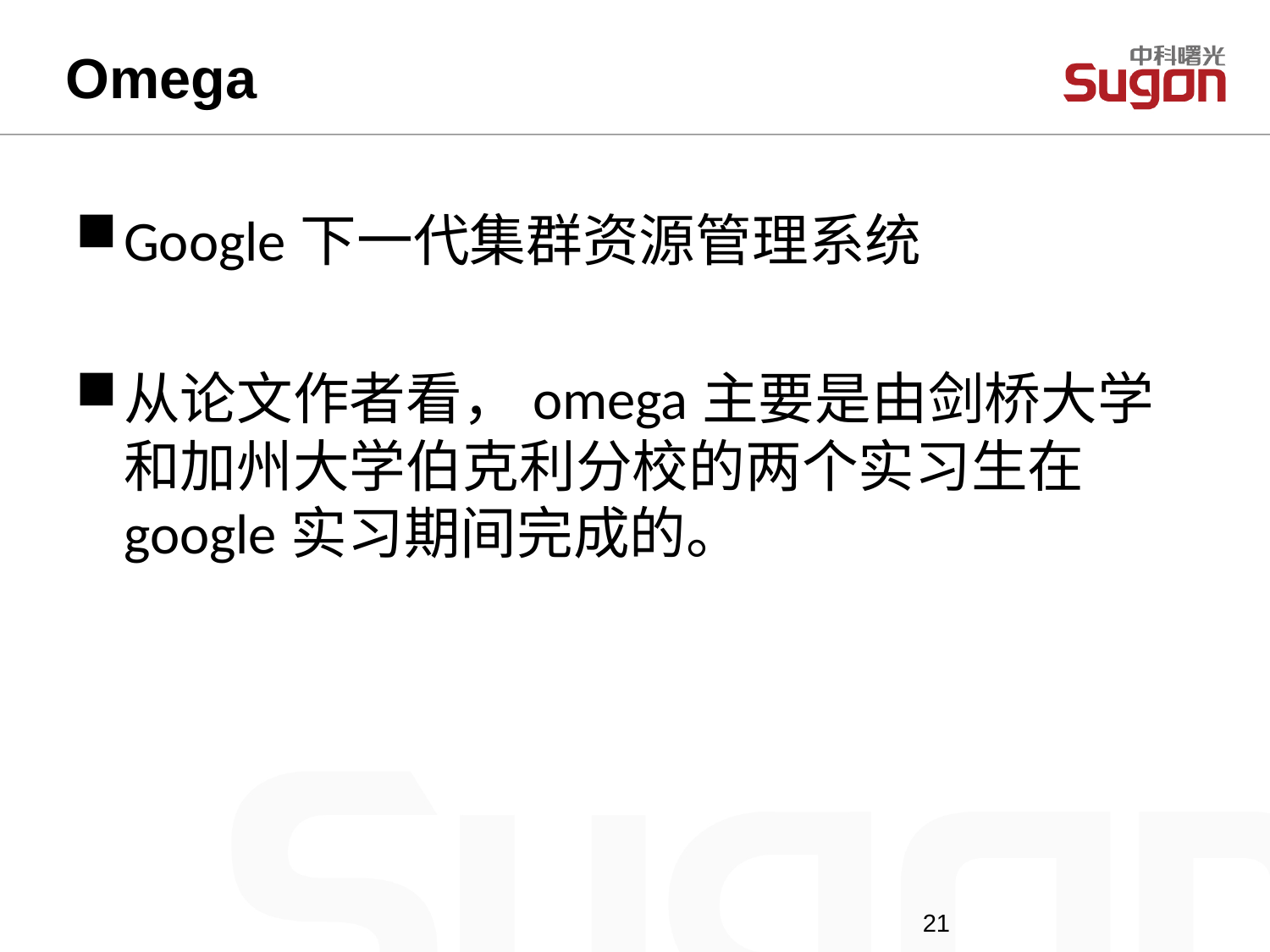

# Omega
Google下一代集群资源管理系统

从论文作者看，omega主要是由剑桥大学和加州大学伯克利分校的两个实习生在google实习期间完成的。
21